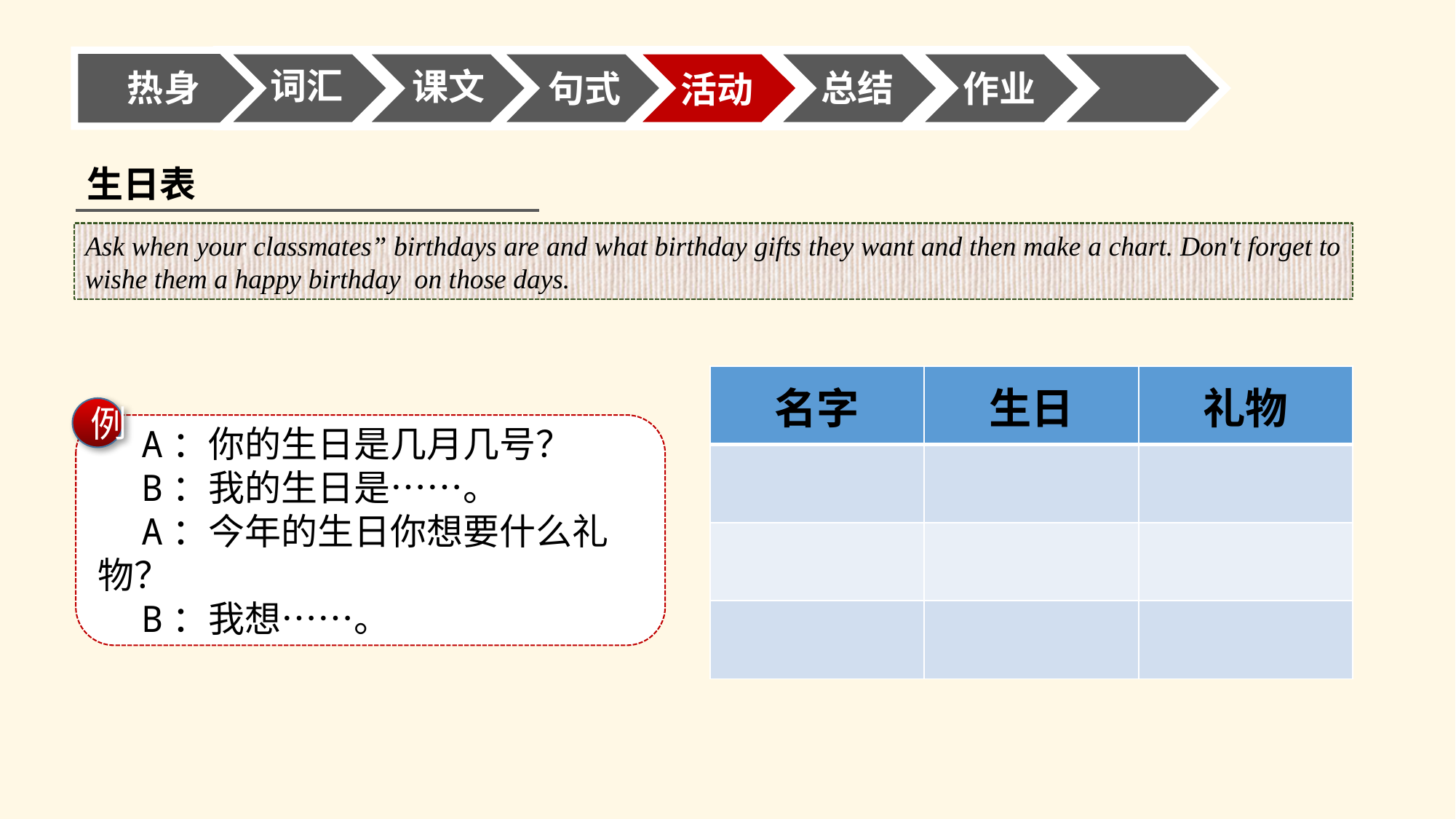

词汇
课文
热身
总结
句式
作业
活动
生日表
Ask when your classmates” birthdays are and what birthday gifts they want and then make a chart. Don't forget to wishe them a happy birthday  on those days.
| 名字 | 生日 | 礼物 |
| --- | --- | --- |
|  |  |  |
|  |  |  |
|  |  |  |
例
  A：你的生日是几月几号？
  B：我的生日是……。
  A：今年的生日你想要什么礼物？
  B：我想……。